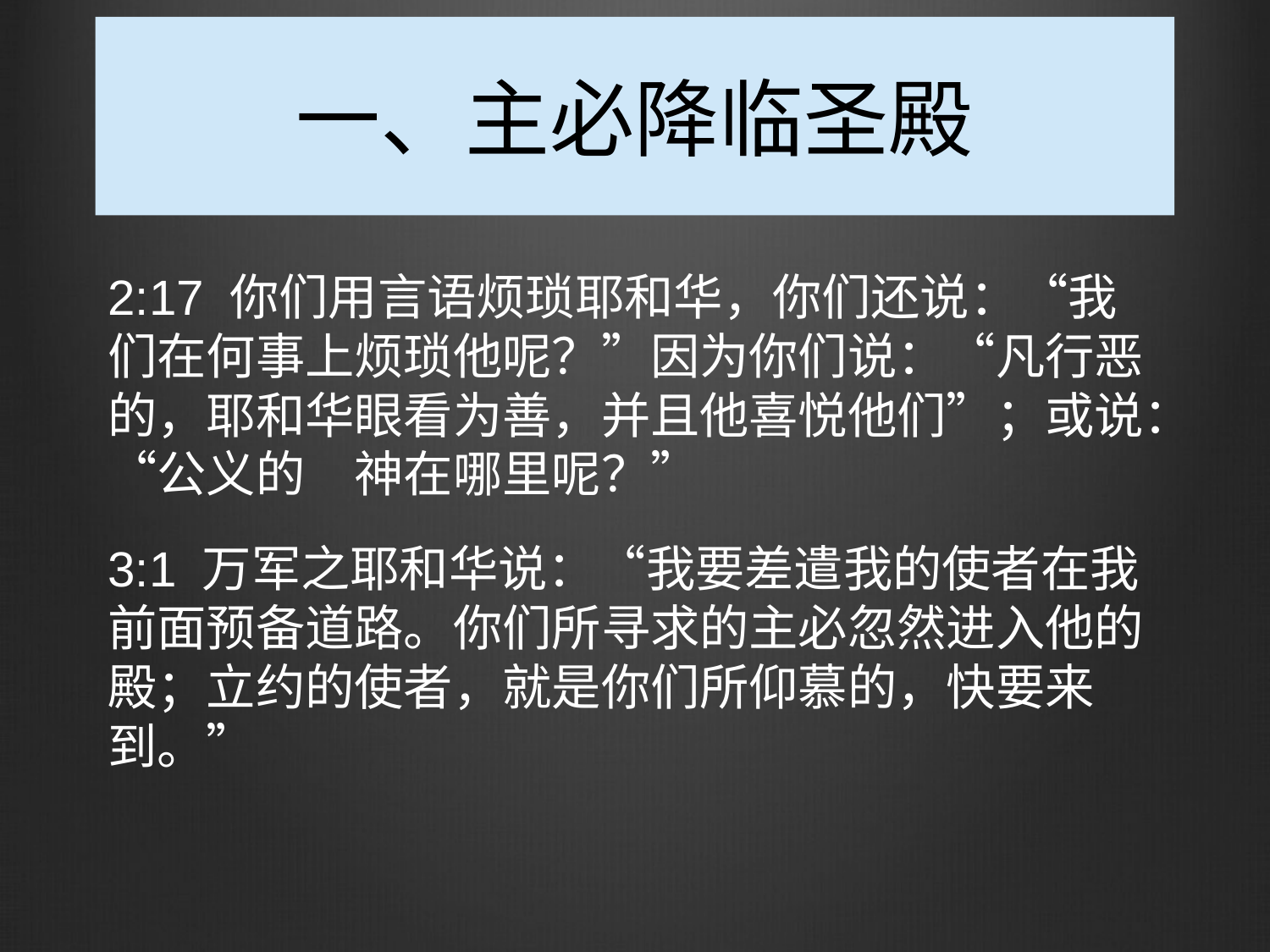

# 一、主必降临圣殿
2:17 你们用言语烦琐耶和华，你们还说：“我们在何事上烦琐他呢？”因为你们说：“凡行恶的，耶和华眼看为善，并且他喜悦他们”；或说：“公义的　神在哪里呢？”
3:1 万军之耶和华说：“我要差遣我的使者在我前面预备道路。你们所寻求的主必忽然进入他的殿；立约的使者，就是你们所仰慕的，快要来到。”